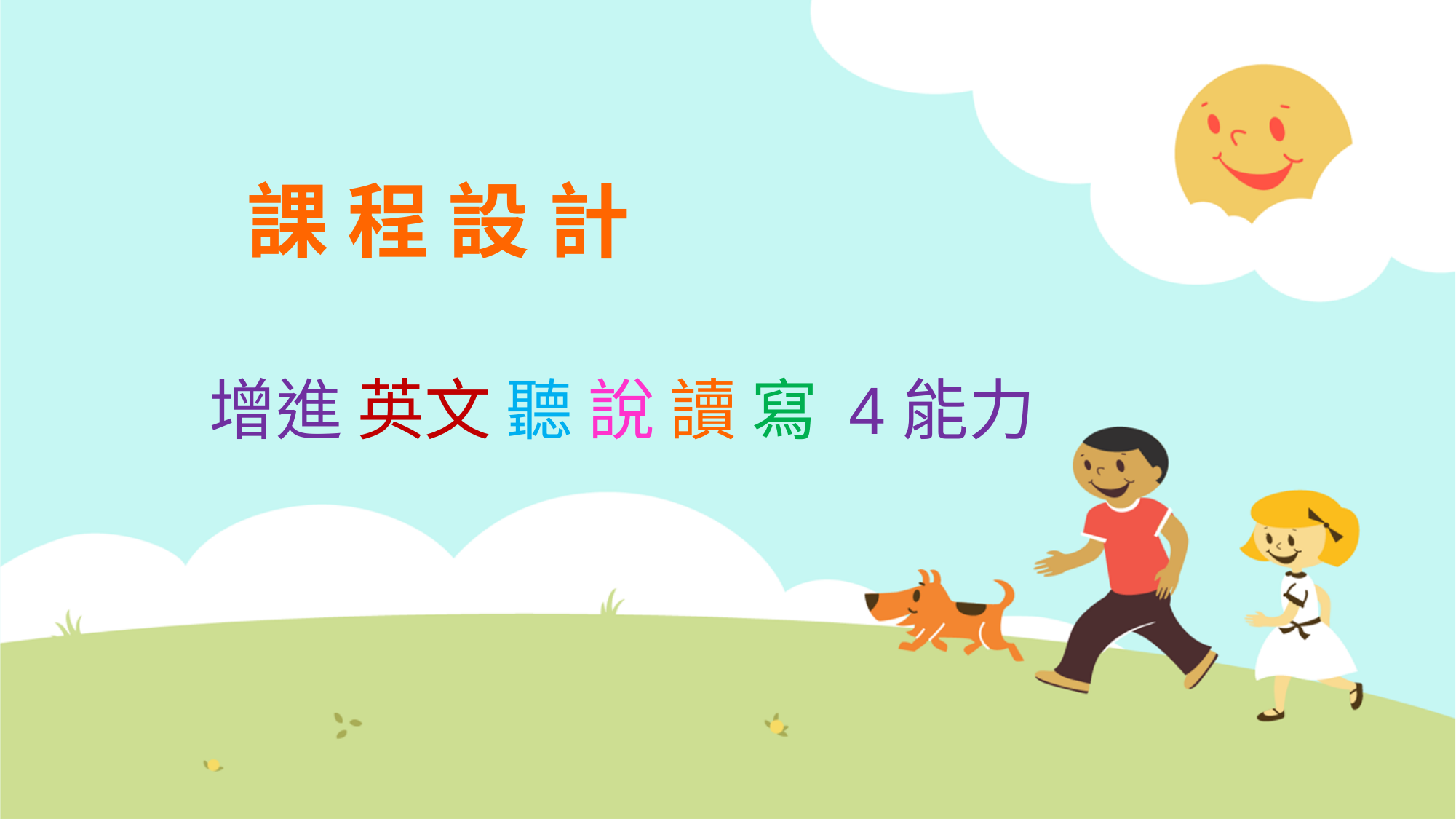

# 課 程 設 計
  增進 英文 聽 說 讀 寫 4能力